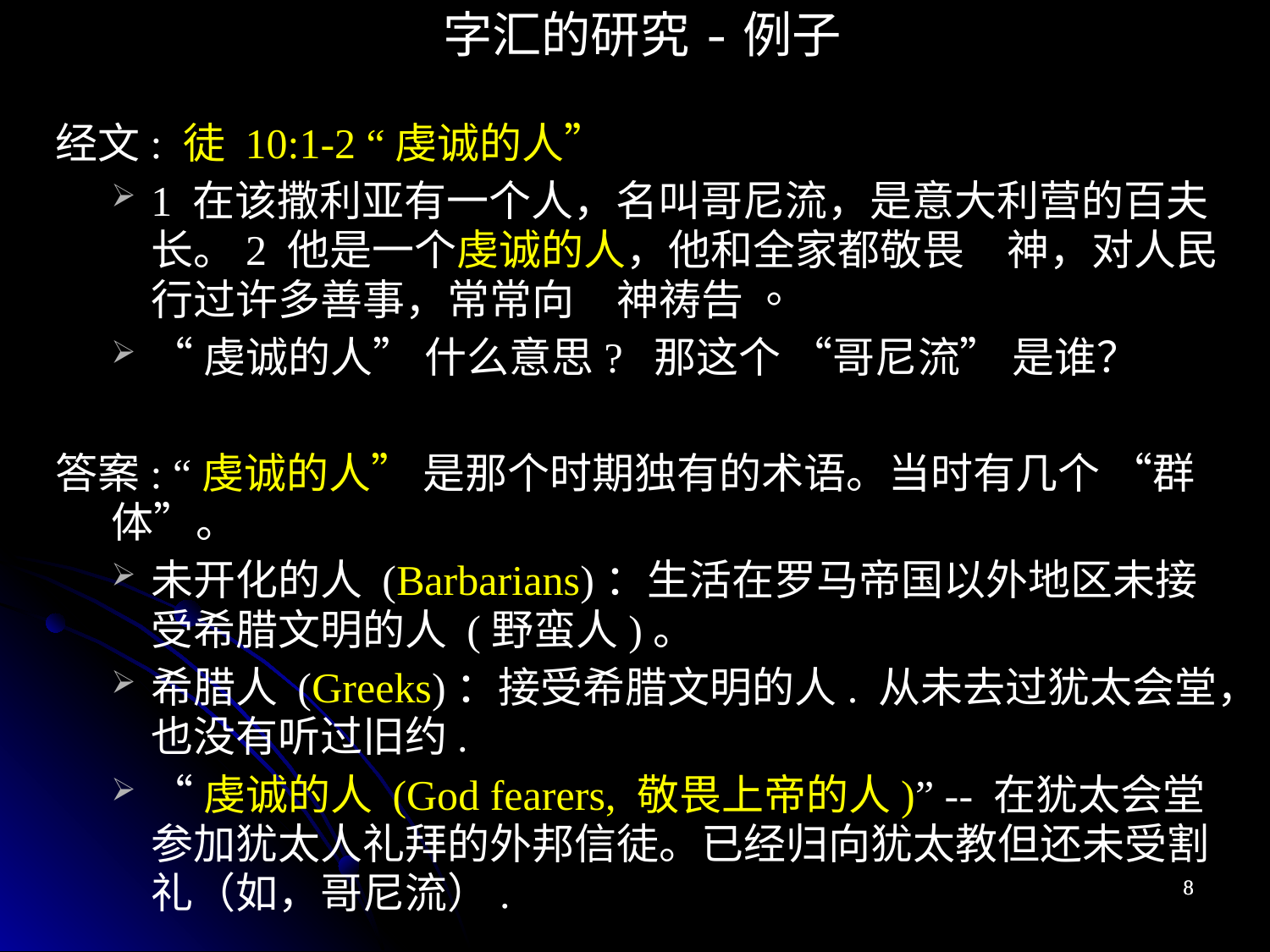

字汇的研究-例子
经文: 徒 10:1-2 “虔诚的人”
1 在该撒利亚有一个人，名叫哥尼流，是意大利营的百夫长。2 他是一个虔诚的人，他和全家都敬畏　神，对人民行过许多善事，常常向　神祷告 。
“虔诚的人” 什么意思?  那这个 “哥尼流” 是谁？

答案: “虔诚的人” 是那个时期独有的术语。当时有几个 “群体”。
未开化的人 (Barbarians)：生活在罗马帝国以外地区未接受希腊文明的人 (野蛮人)。
希腊人 (Greeks)：接受希腊文明的人. 从未去过犹太会堂，也没有听过旧约.
“虔诚的人 (God fearers, 敬畏上帝的人)” -- 在犹太会堂参加犹太人礼拜的外邦信徒。已经归向犹太教但还未受割礼（如，哥尼流）.
8
8